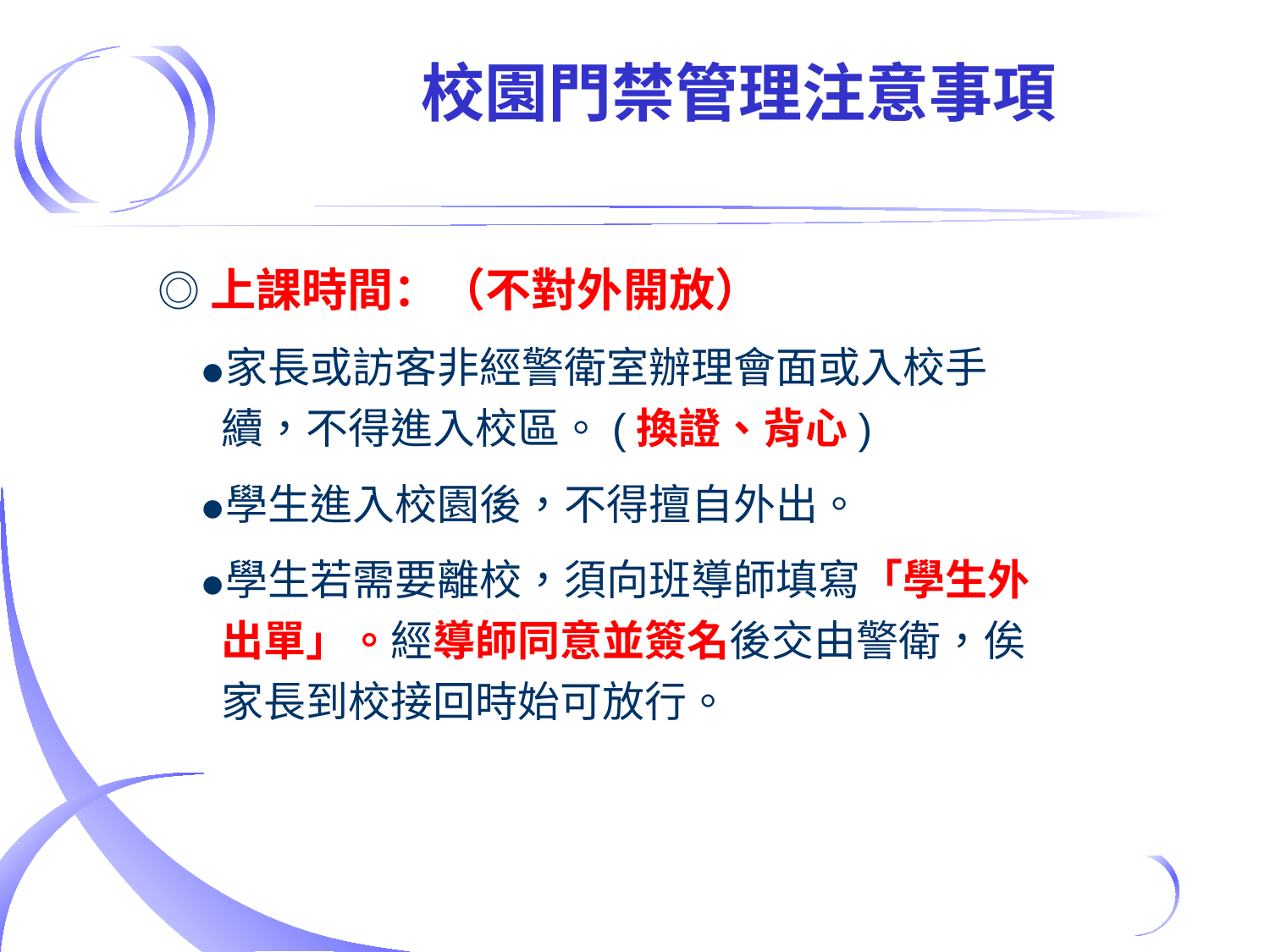

校園門禁管理注意事項
◎上課時間：（不對外開放）
家長或訪客非經警衛室辦理會面或入校手續，不得進入校區。(換證、背心)
學生進入校園後，不得擅自外出。
學生若需要離校，須向班導師填寫「學生外出單」。經導師同意並簽名後交由警衛，俟家長到校接回時始可放行。